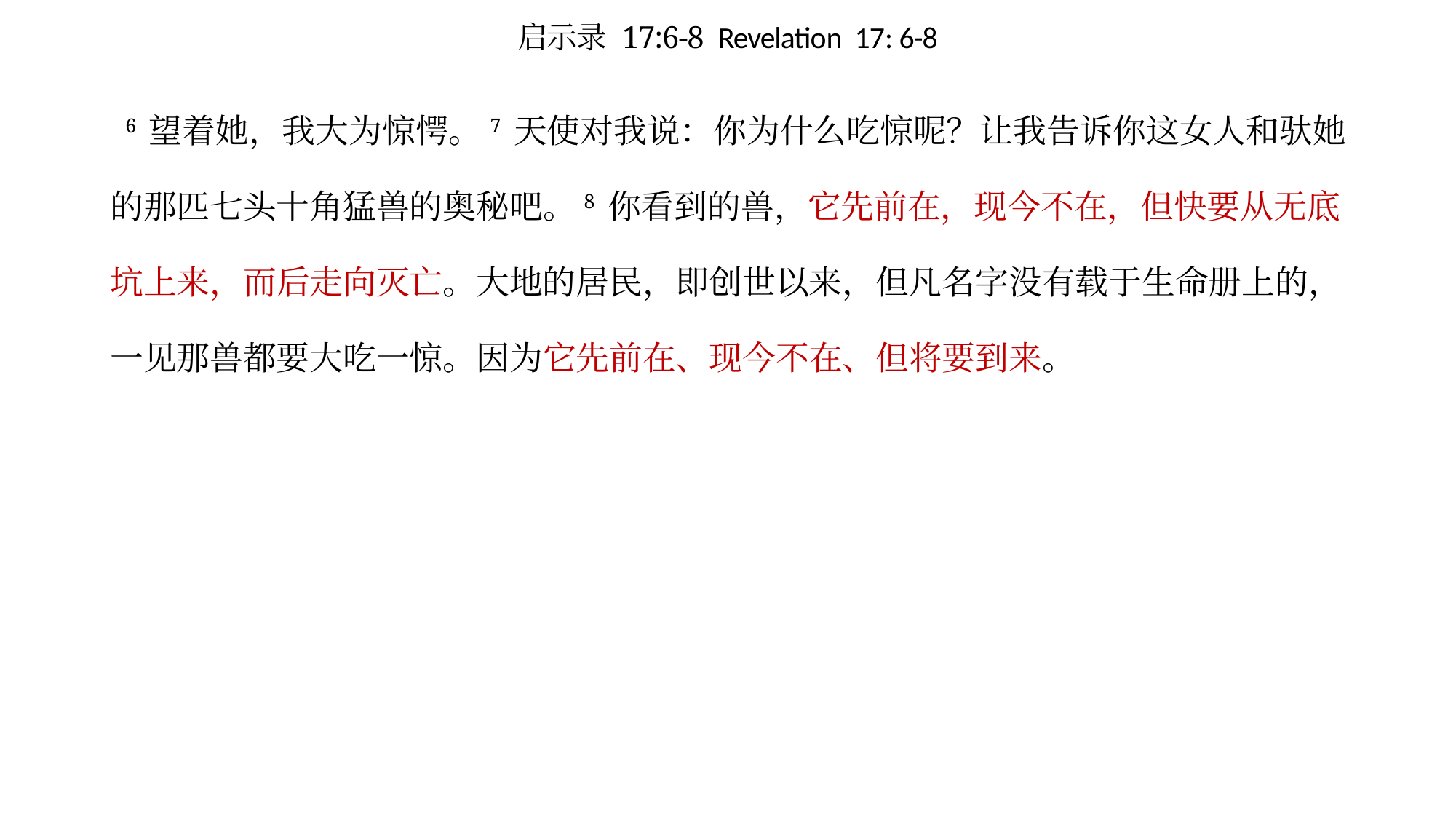

# 启示录 17:6-8  Revelation  17: 6-8
   6 望着她，我大为惊愕。7 天使对我说：你为什么吃惊呢？让我告诉你这女人和驮她的那匹七头十角猛兽的奥秘吧。8 你看到的兽，它先前在，现今不在，但快要从无底坑上来，而后走向灭亡。大地的居民，即创世以来，但凡名字没有载于生命册上的，一见那兽都要大吃一惊。因为它先前在、现今不在、但将要到来。